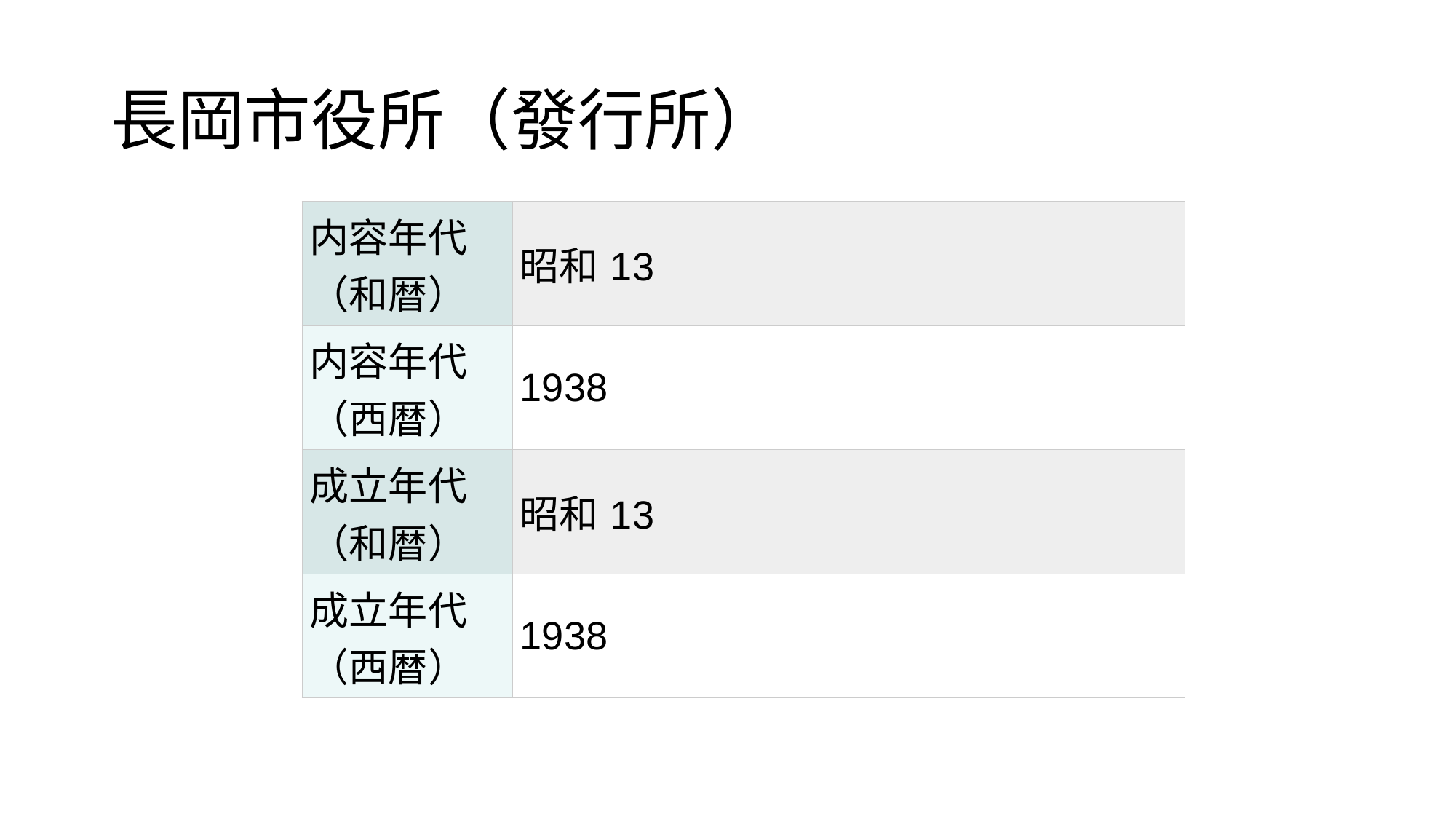

# 長岡市役所（發行所）
| 内容年代（和暦） | 昭和13 |
| --- | --- |
| 内容年代（西暦） | 1938 |
| 成立年代（和暦） | 昭和13 |
| 成立年代（西暦） | 1938 |